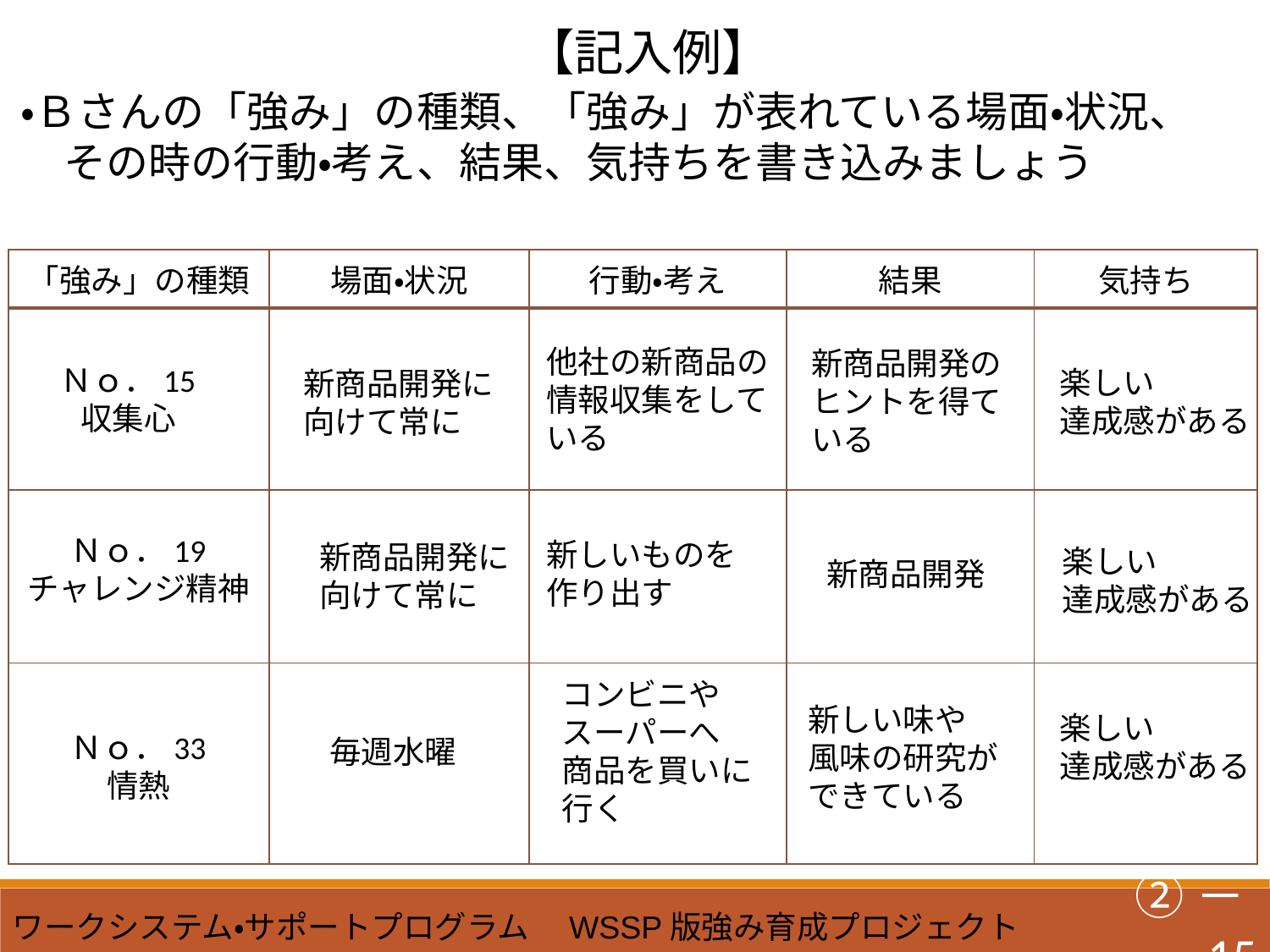

【記入例】
・Ｂさんの「強み」の種類、「強み」が表れている場面・状況、
　その時の行動・考え、結果、気持ちを書き込みましょう
| 「強み」の種類 | 場面・状況 | 行動・考え | 結果 | 気持ち |
| --- | --- | --- | --- | --- |
|  |  |  |  |  |
|  |  |  |  |  |
|  |  |  |  |  |
他社の新商品の
情報収集をして
いる
新商品開発の
ヒントを得て
いる
Ｎｏ．15
収集心
楽しい
達成感がある
新商品開発に
向けて常に
Ｎｏ．19
チャレンジ精神
新しいものを
作り出す
新商品開発に
向けて常に
楽しい
達成感がある
新商品開発
コンビニや
スーパーへ
商品を買いに
行く
新しい味や
風味の研究が
できている
楽しい
達成感がある
Ｎｏ．33
情熱
毎週水曜
②－15
ワークシステム・サポートプログラム　WSSP版強み育成プロジェクト